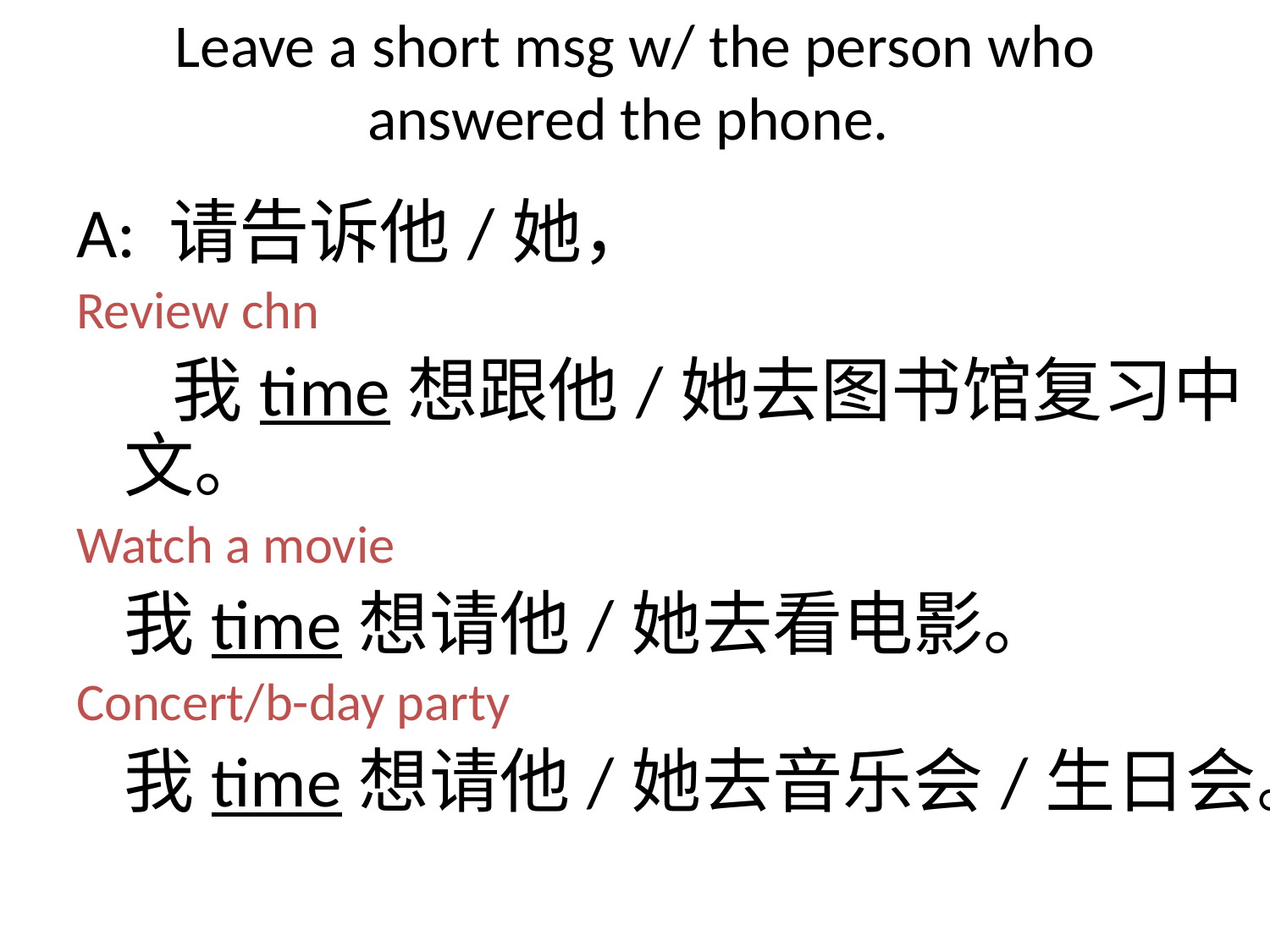

# Leave a short msg w/ the person who answered the phone.
A: 请告诉他/她，
Review chn
	  我time想跟他/她去图书馆复习中文。
Watch a movie
	我time想请他/她去看电影。
Concert/b-day party
	我time想请他/她去音乐会/生日会。